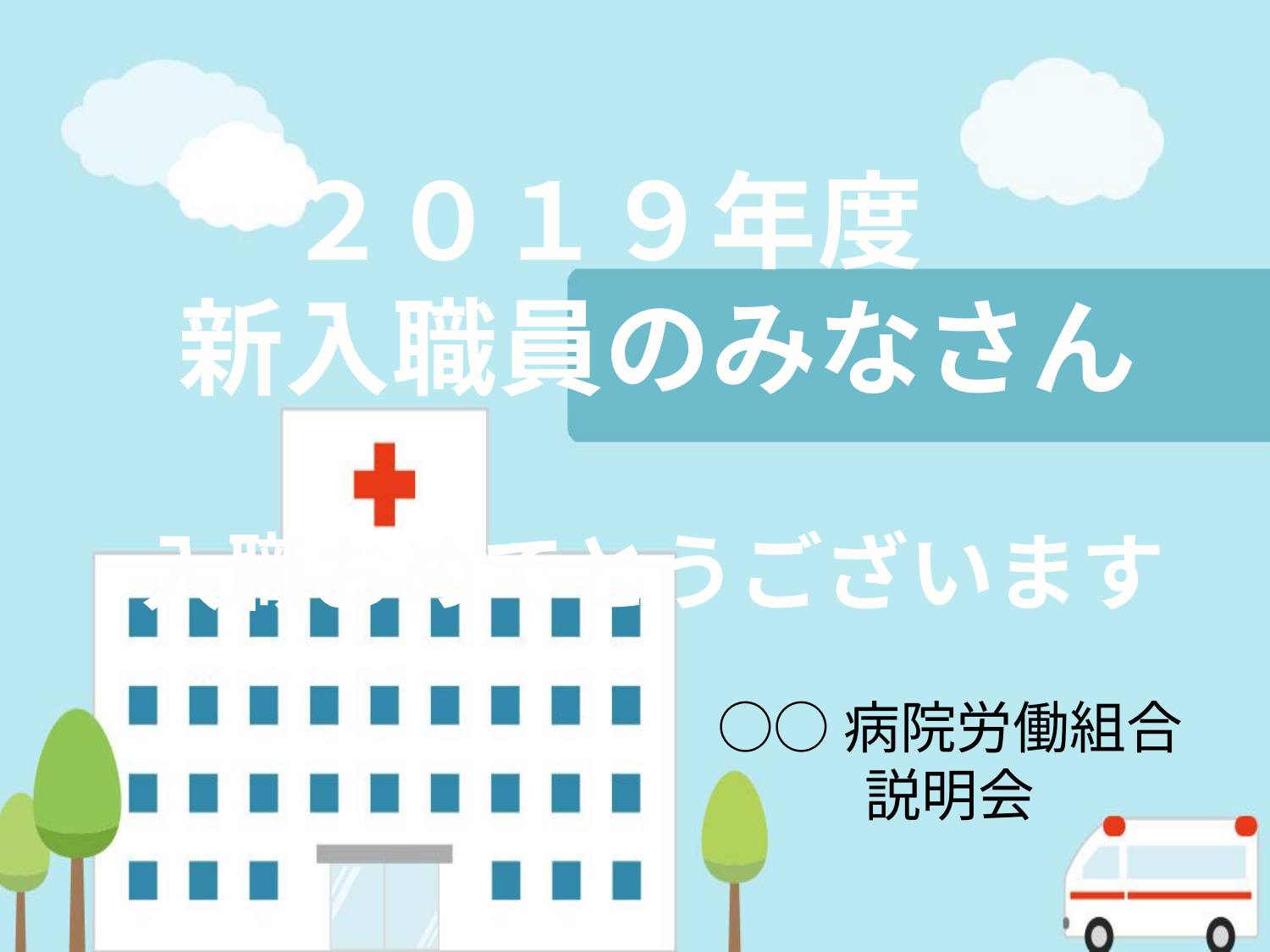

２０１９年度　
新入職員のみなさん
入職おめでとうございます
○○病院労働組合
説明会